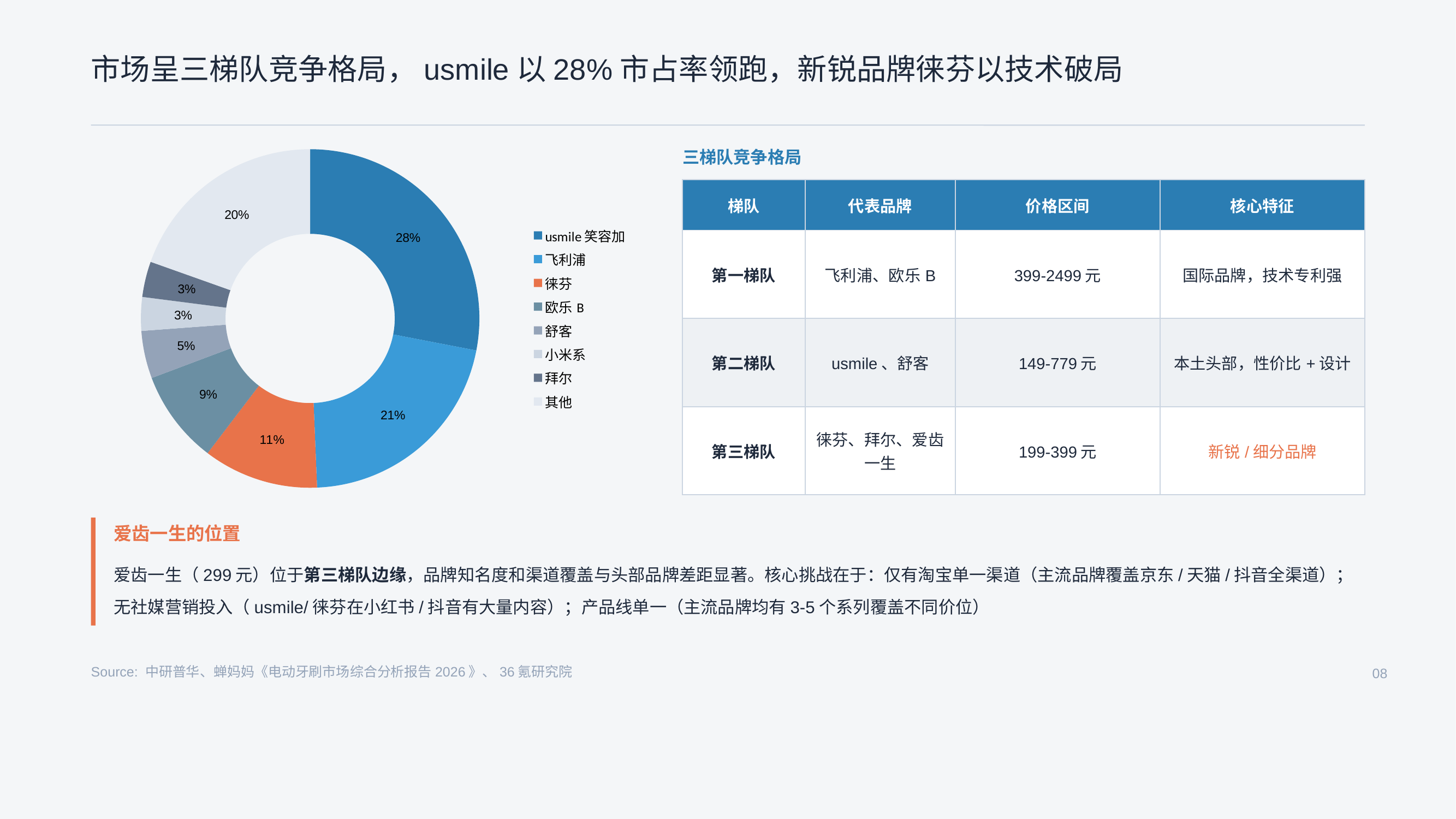

市场呈三梯队竞争格局，usmile以28%市占率领跑，新锐品牌徕芬以技术破局

### Chart

| Category | share |
|---|---|
| usmile笑容加 | 28.0 |
| 飞利浦 | 21.3 |
| 徕芬 | 11.0 |
| 欧乐B | 8.91 |
| 舒客 | 4.54 |
| 小米系 | 3.21 |
| 拜尔 | 3.39 |
| 其他 | 19.55 |
三梯队竞争格局
| 梯队 | 代表品牌 | 价格区间 | 核心特征 |
| --- | --- | --- | --- |
| 第一梯队 | 飞利浦、欧乐B | 399-2499元 | 国际品牌，技术专利强 |
| 第二梯队 | usmile、舒客 | 149-779元 | 本土头部，性价比+设计 |
| 第三梯队 | 徕芬、拜尔、爱齿一生 | 199-399元 | 新锐/细分品牌 |

爱齿一生的位置
爱齿一生（299元）位于第三梯队边缘，品牌知名度和渠道覆盖与头部品牌差距显著。核心挑战在于：仅有淘宝单一渠道（主流品牌覆盖京东/天猫/抖音全渠道）；无社媒营销投入（usmile/徕芬在小红书/抖音有大量内容）；产品线单一（主流品牌均有3-5个系列覆盖不同价位）
Source: 中研普华、蝉妈妈《电动牙刷市场综合分析报告2026》、36氪研究院
08